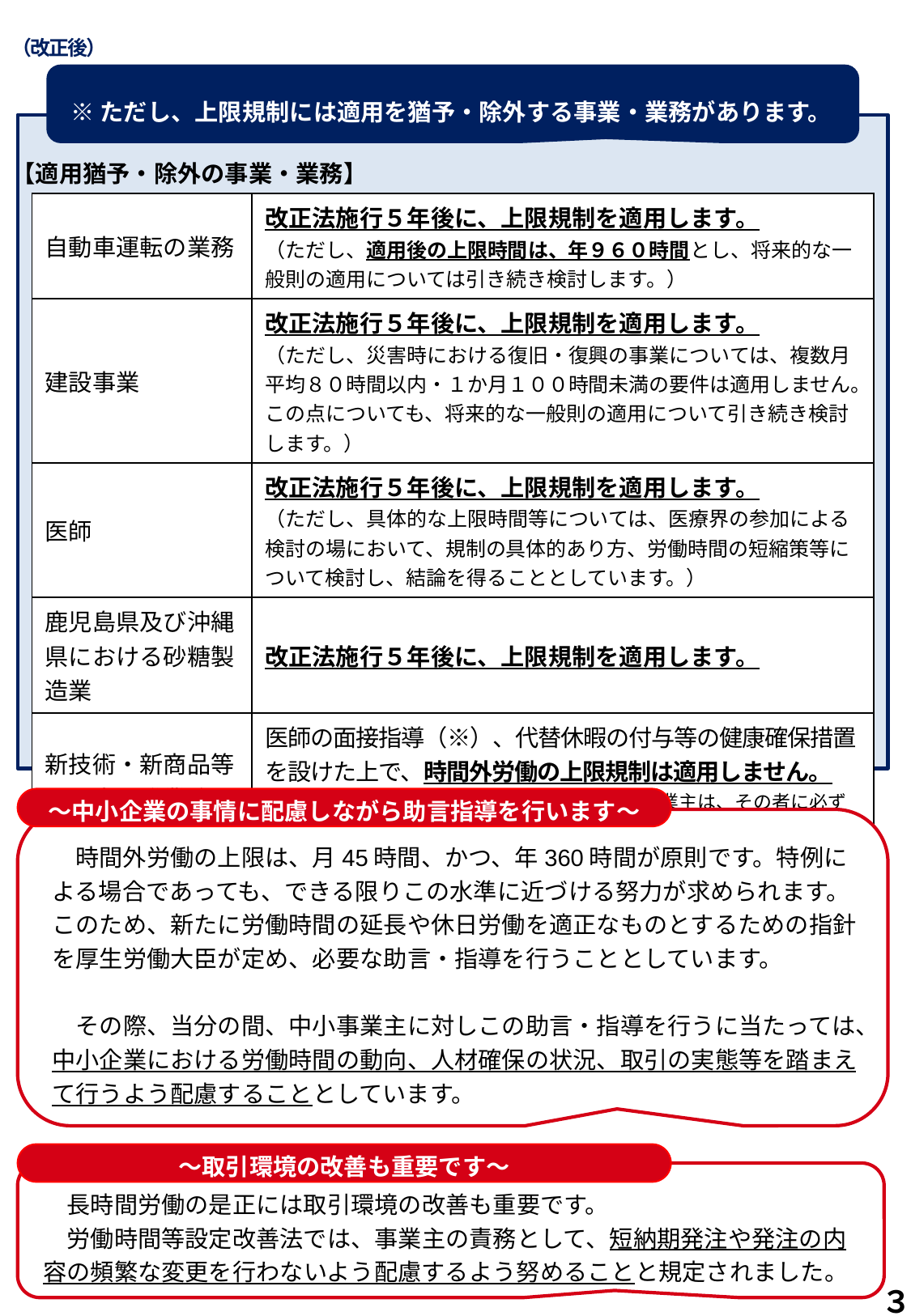

（改正後）
※ただし、上限規制には適用を猶予・除外する事業・業務があります。

【適用猶予・除外の事業・業務】
| 自動車運転の業務 | 改正法施行５年後に、上限規制を適用します。 （ただし、適用後の上限時間は、年９６０時間とし、将来的な一般則の適用については引き続き検討します。） |
| --- | --- |
| 建設事業 | 改正法施行５年後に、上限規制を適用します。 （ただし、災害時における復旧・復興の事業については、複数月平均８０時間以内・１か月１００時間未満の要件は適用しません。この点についても、将来的な一般則の適用について引き続き検討します。） |
| 医師 | 改正法施行５年後に、上限規制を適用します。 （ただし、具体的な上限時間等については、医療界の参加による検討の場において、規制の具体的あり方、労働時間の短縮策等について検討し、結論を得ることとしています。） |
| 鹿児島県及び沖縄県における砂糖製造業 | 改正法施行５年後に、上限規制を適用します。 |
| 新技術・新商品等の研究開発業務 | 医師の面接指導（※）、代替休暇の付与等の健康確保措置を設けた上で、時間外労働の上限規制は適用しません。 ※時間外労働が一定時間を超える場合には、事業主は、その者に必ず医師による面接指導を受けさせなければならないこととします。 |
～中小企業の事情に配慮しながら助言指導を行います～
　時間外労働の上限は、月45時間、かつ、年360時間が原則です。特例による場合であっても、できる限りこの水準に近づける努力が求められます。このため、新たに労働時間の延長や休日労働を適正なものとするための指針を厚生労働大臣が定め、必要な助言・指導を行うこととしています。
　その際、当分の間、中小事業主に対しこの助言・指導を行うに当たっては、中小企業における労働時間の動向、人材確保の状況、取引の実態等を踏まえて行うよう配慮することとしています。
～取引環境の改善も重要です～
　長時間労働の是正には取引環境の改善も重要です。
　労働時間等設定改善法では、事業主の責務として、短納期発注や発注の内容の頻繁な変更を行わないよう配慮するよう努めることと規定されました。
３